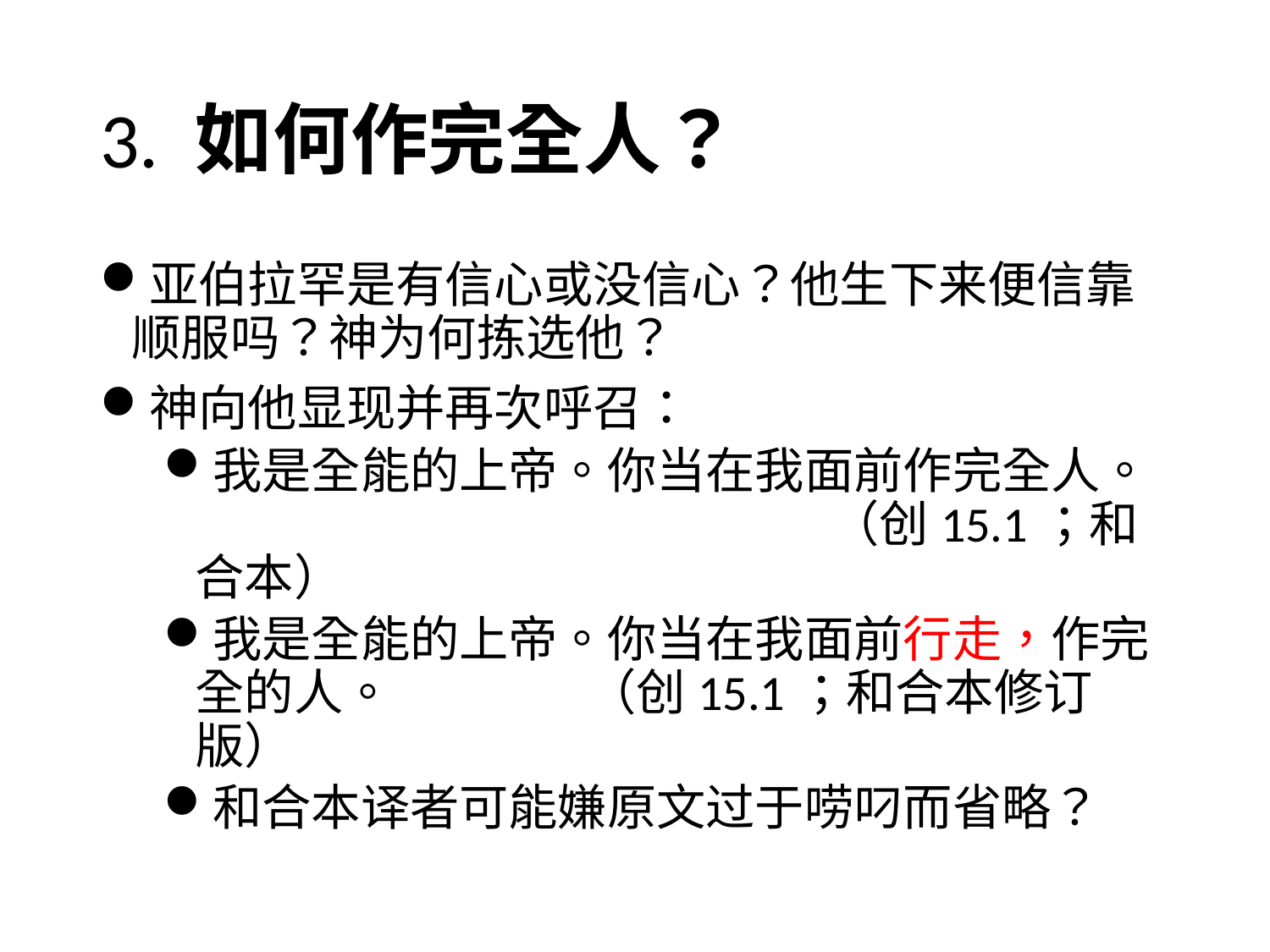

# 3. 如何作完全人？
亚伯拉罕是有信心或没信心？他生下来便信靠顺服吗？神为何拣选他？
神向他显现并再次呼召：
我是全能的上帝。你当在我面前作完全人。					（创15.1；和合本）
我是全能的上帝。你当在我面前行走，作完全的人。		 （创15.1；和合本修订版）
和合本译者可能嫌原文过于唠叼而省略？